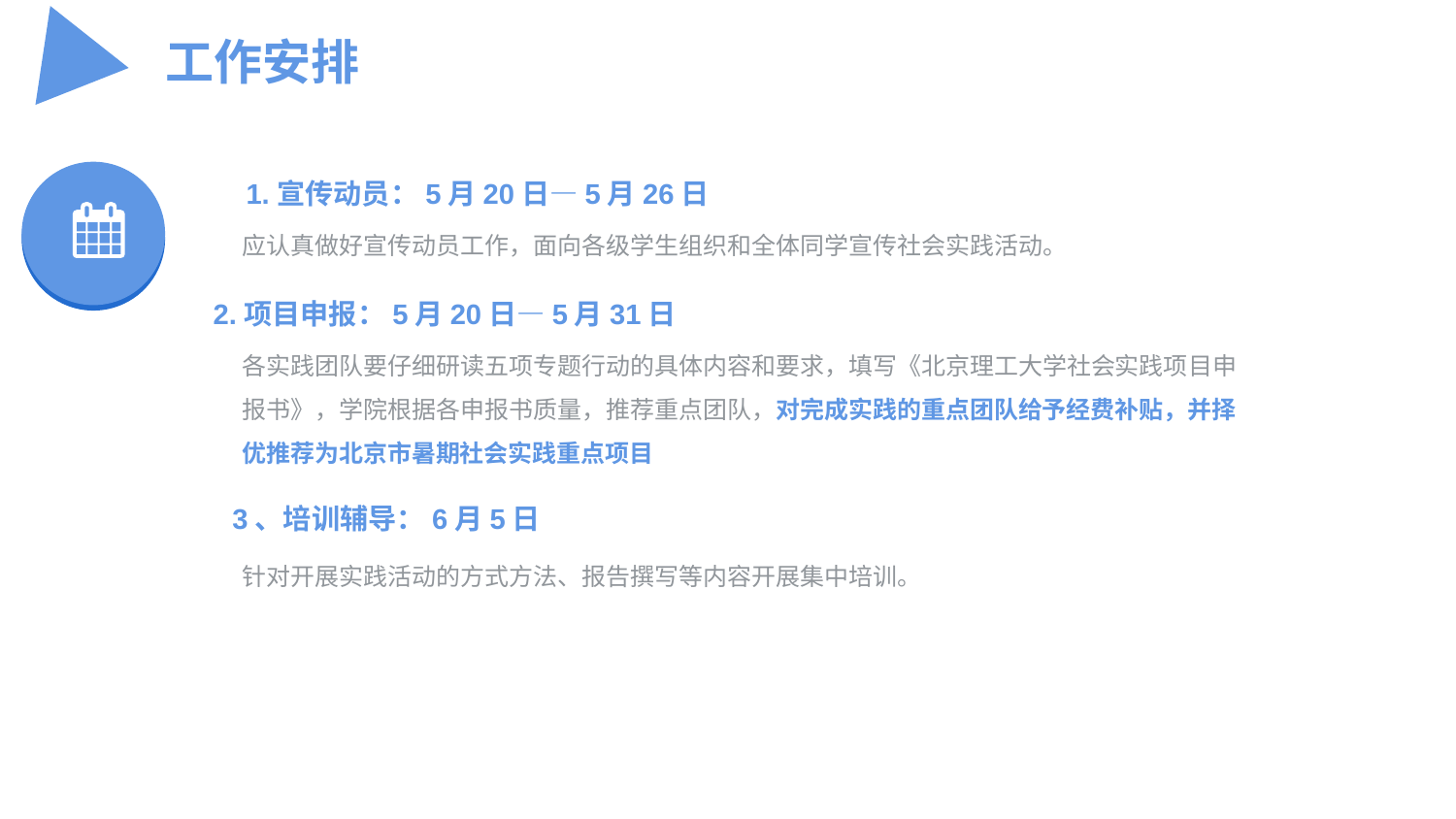

工作安排

1.宣传动员：5月20日—5月26日
应认真做好宣传动员工作，面向各级学生组织和全体同学宣传社会实践活动。
2.项目申报：5月20日—5月31日
各实践团队要仔细研读五项专题行动的具体内容和要求，填写《北京理工大学社会实践项目申报书》，学院根据各申报书质量，推荐重点团队，对完成实践的重点团队给予经费补贴，并择优推荐为北京市暑期社会实践重点项目

3、培训辅导：6月5日
针对开展实践活动的方式方法、报告撰写等内容开展集中培训。